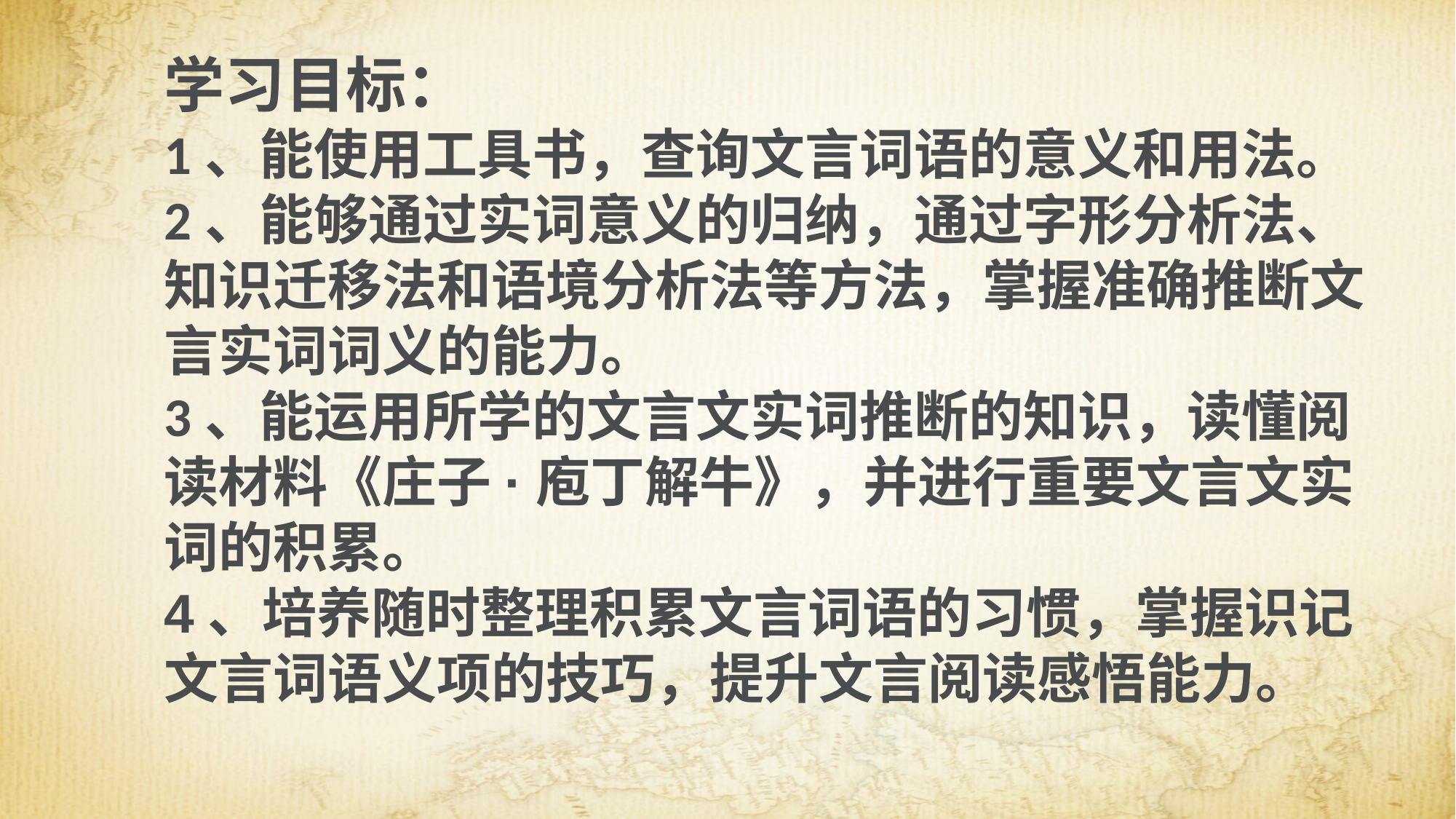

学习目标：
1、能使用工具书，查询文言词语的意义和用法。
2、能够通过实词意义的归纳，通过字形分析法、知识迁移法和语境分析法等方法，掌握准确推断文言实词词义的能力。
3、能运用所学的文言文实词推断的知识，读懂阅读材料《庄子·庖丁解牛》，并进行重要文言文实词的积累。
4、培养随时整理积累文言词语的习惯，掌握识记文言词语义项的技巧，提升文言阅读感悟能力。